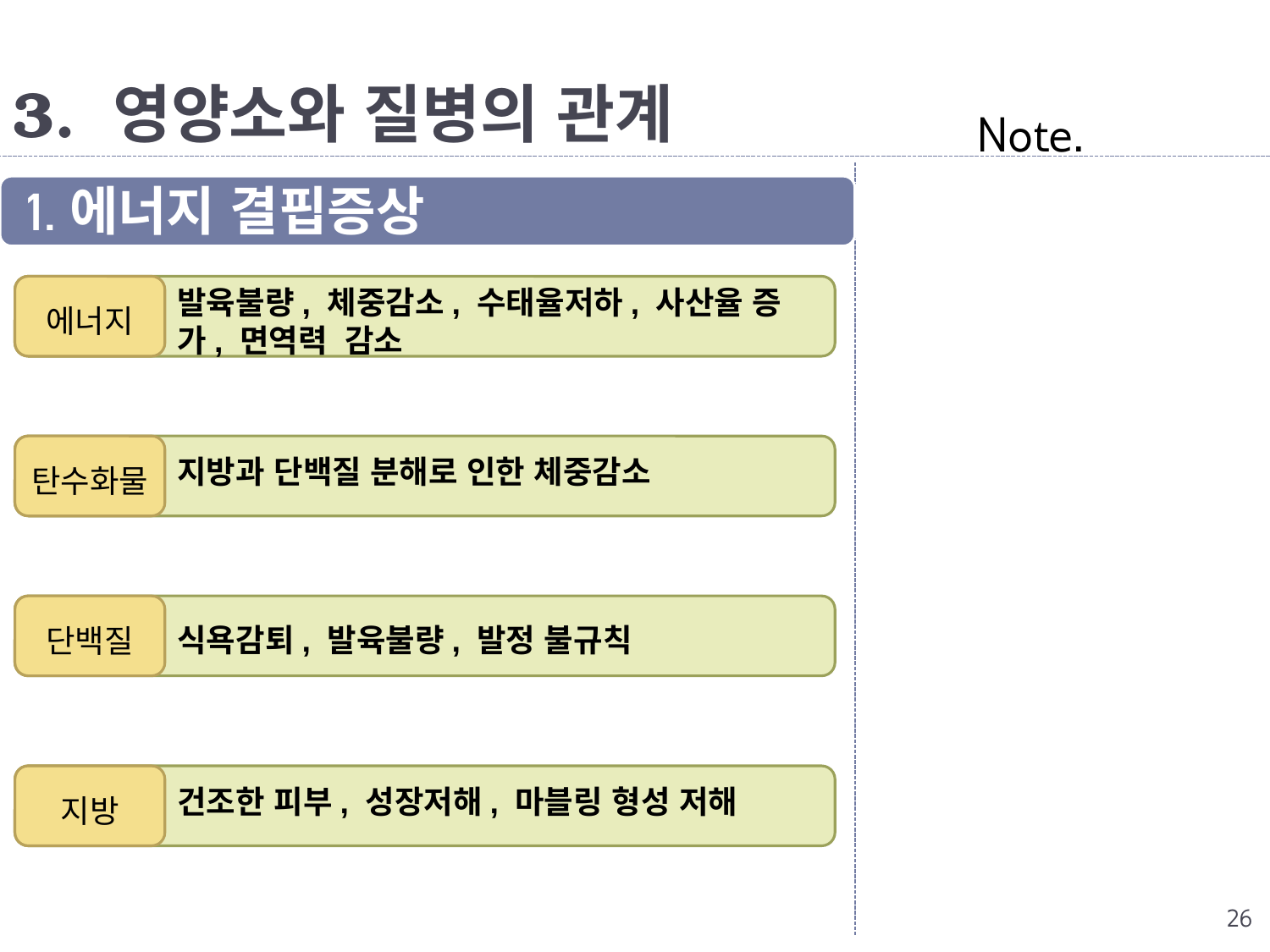

# 3. 영양소와 질병의 관계
Note.

1.에너지 결핍증상

발육불량, 체중감소, 수태율저하, 사산율 증가, 면역력  감소
에너지

지방과 단백질 분해로 인한 체중감소
탄수화물

식욕감퇴, 발육불량, 발정 불규칙
단백질

건조한 피부, 성장저해, 마블링 형성 저해
지방
26